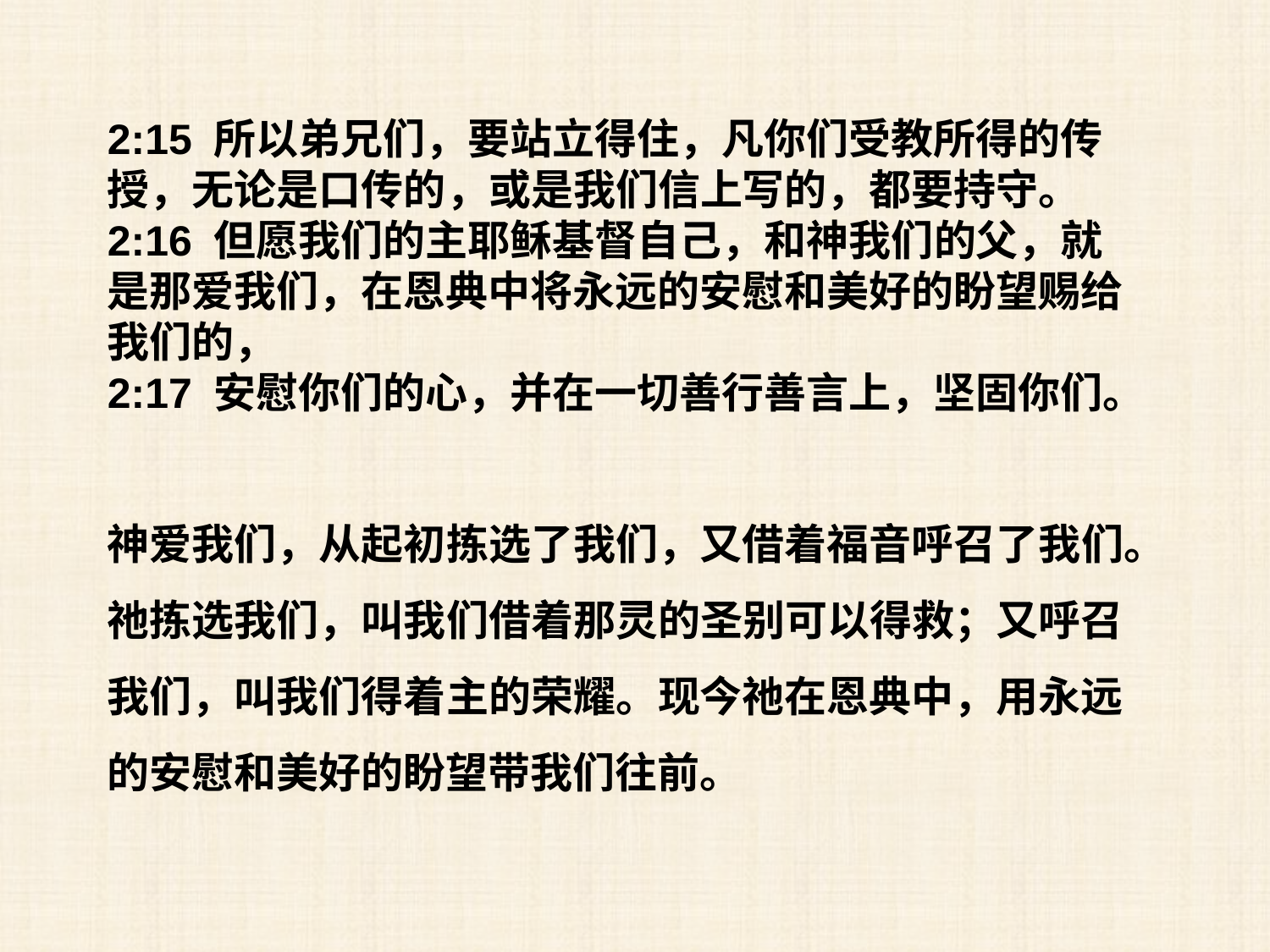

2:15 所以弟兄们，要站立得住，凡你们受教所得的传授，无论是口传的，或是我们信上写的，都要持守。
2:16 但愿我们的主耶稣基督自己，和神我们的父，就是那爱我们，在恩典中将永远的安慰和美好的盼望赐给我们的，
2:17 安慰你们的心，并在一切善行善言上，坚固你们。
神爱我们，从起初拣选了我们，又借着福音呼召了我们。祂拣选我们，叫我们借着那灵的圣别可以得救；又呼召我们，叫我们得着主的荣耀。现今祂在恩典中，用永远的安慰和美好的盼望带我们往前。